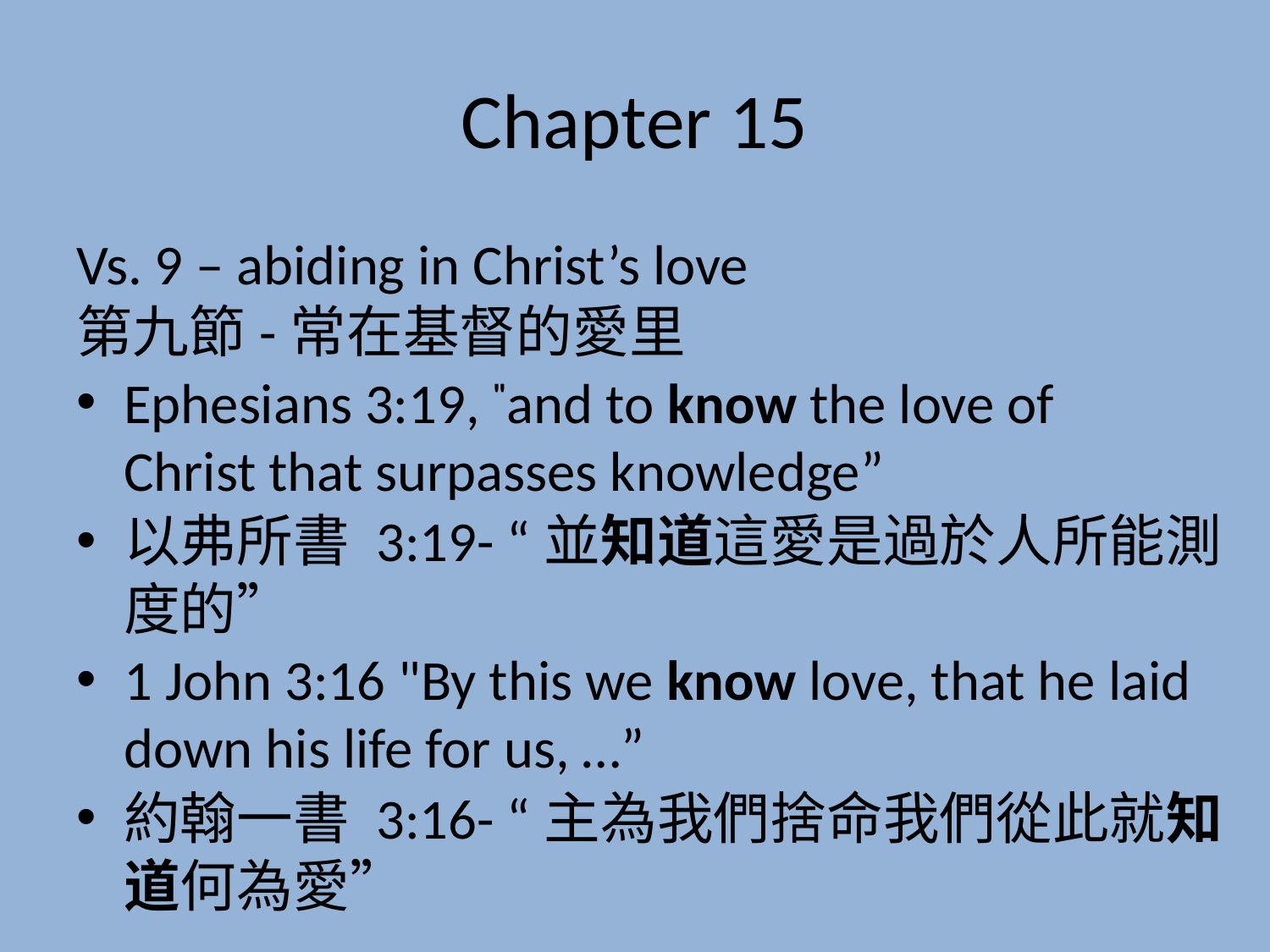

# Chapter 15
Vs. 9 – abiding in Christ’s love
第九節-常在基督的愛里
Ephesians 3:19, "and to know the love of Christ that surpasses knowledge”
以弗所書 3:19- “並知道這愛是過於人所能測度的”
1 John 3:16 "By this we know love, that he laid down his life for us, …”
約翰一書 3:16- “主為我們捨命我們從此就知道何為愛”